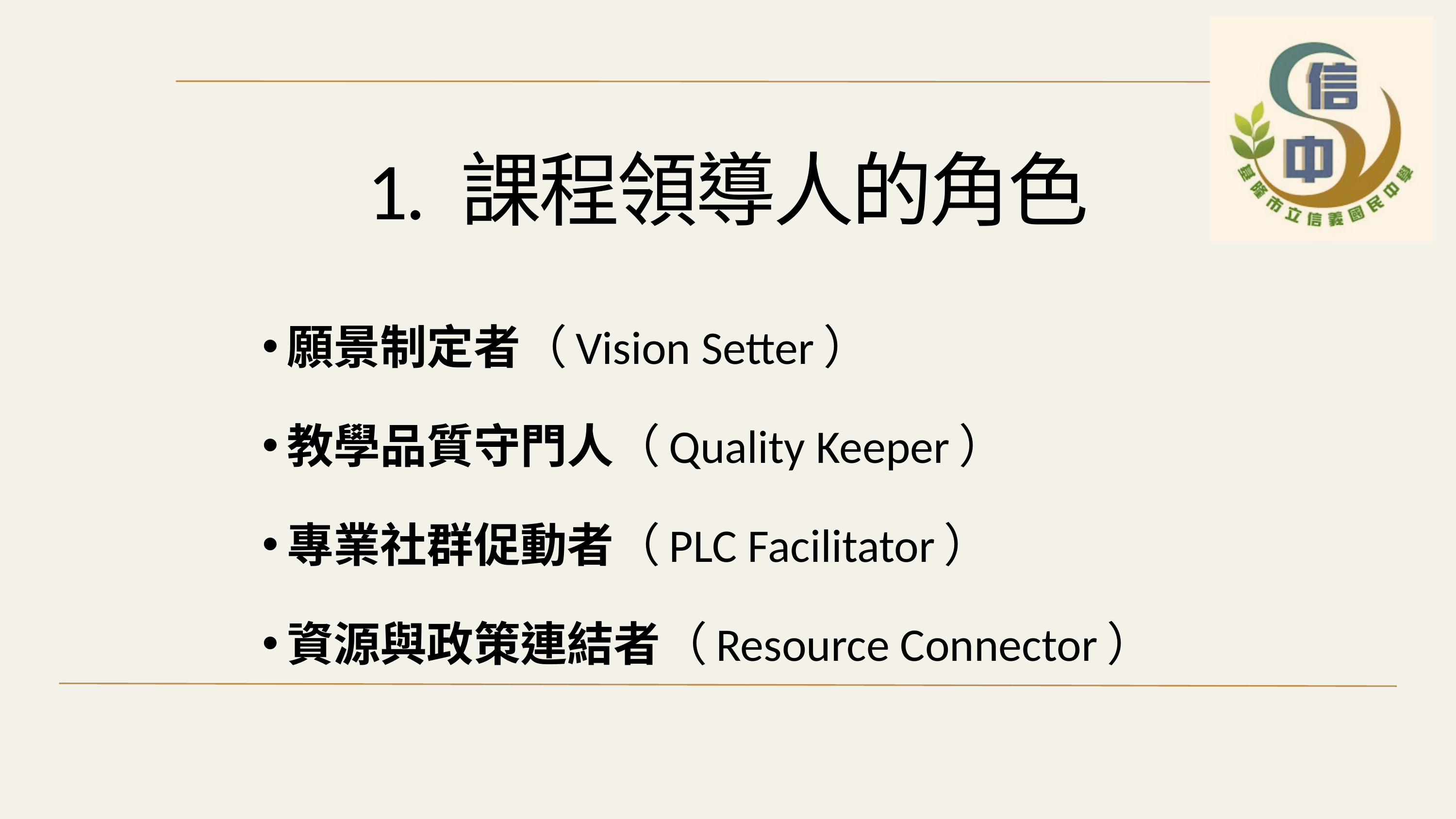

1. 課程領導人的角色

願景制定者（Vision Setter）
教學品質守門人（Quality Keeper）
專業社群促動者（PLC Facilitator）
資源與政策連結者（Resource Connector）